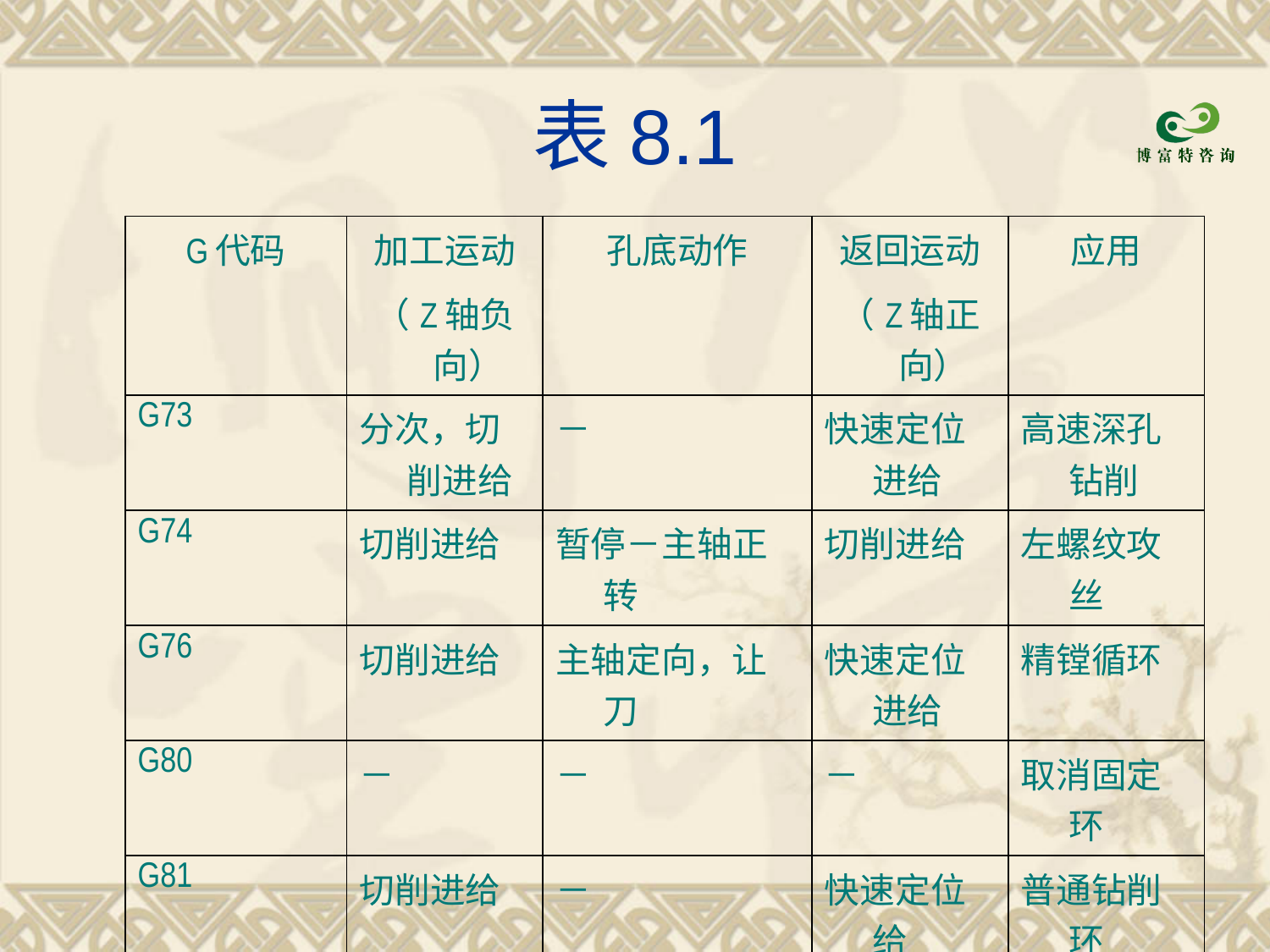

# 表8.1
| G代码 | 加工运动 | 孔底动作 | 返回运动 | 应用 |
| --- | --- | --- | --- | --- |
|  | （Z轴负向） |  | （Z轴正向） |  |
| G73 | 分次，切削进给 | － | 快速定位进给 | 高速深孔钻削 |
| G74 | 切削进给 | 暂停－主轴正转 | 切削进给 | 左螺纹攻丝 |
| G76 | 切削进给 | 主轴定向，让刀 | 快速定位进给 | 精镗循环 |
| G80 | － | － | － | 取消固定环 |
| G81 | 切削进给 | － | 快速定位给 | 普通钻削环 |